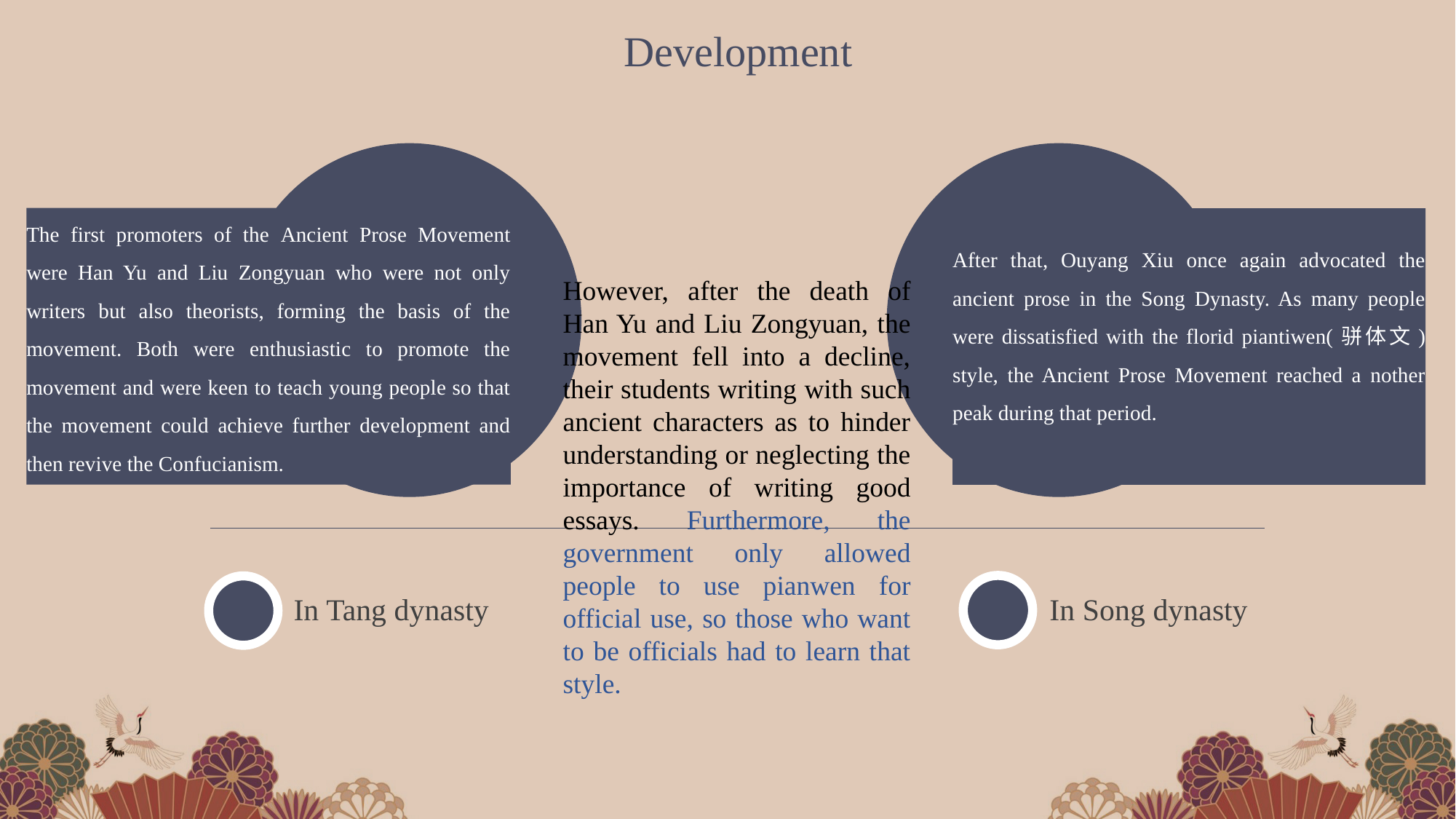

Development

The first promoters of the Ancient Prose Movement were Han Yu and Liu Zongyuan who were not only writers but also theorists, forming the basis of the movement. Both were enthusiastic to promote the movement and were keen to teach young people so that the movement could achieve further development and then revive the Confucianism.

After that, Ouyang Xiu once again advocated the ancient prose in the Song Dynasty. As many people were dissatisfied with the florid piantiwen(骈体文) style, the Ancient Prose Movement reached a nother peak during that period.
However, after the death of Han Yu and Liu Zongyuan, the movement fell into a decline, their students writing with such ancient characters as to hinder understanding or neglecting the importance of writing good essays. Furthermore, the government only allowed people to use pianwen for official use, so those who want to be officials had to learn that style.
In Song dynasty
In Tang dynasty